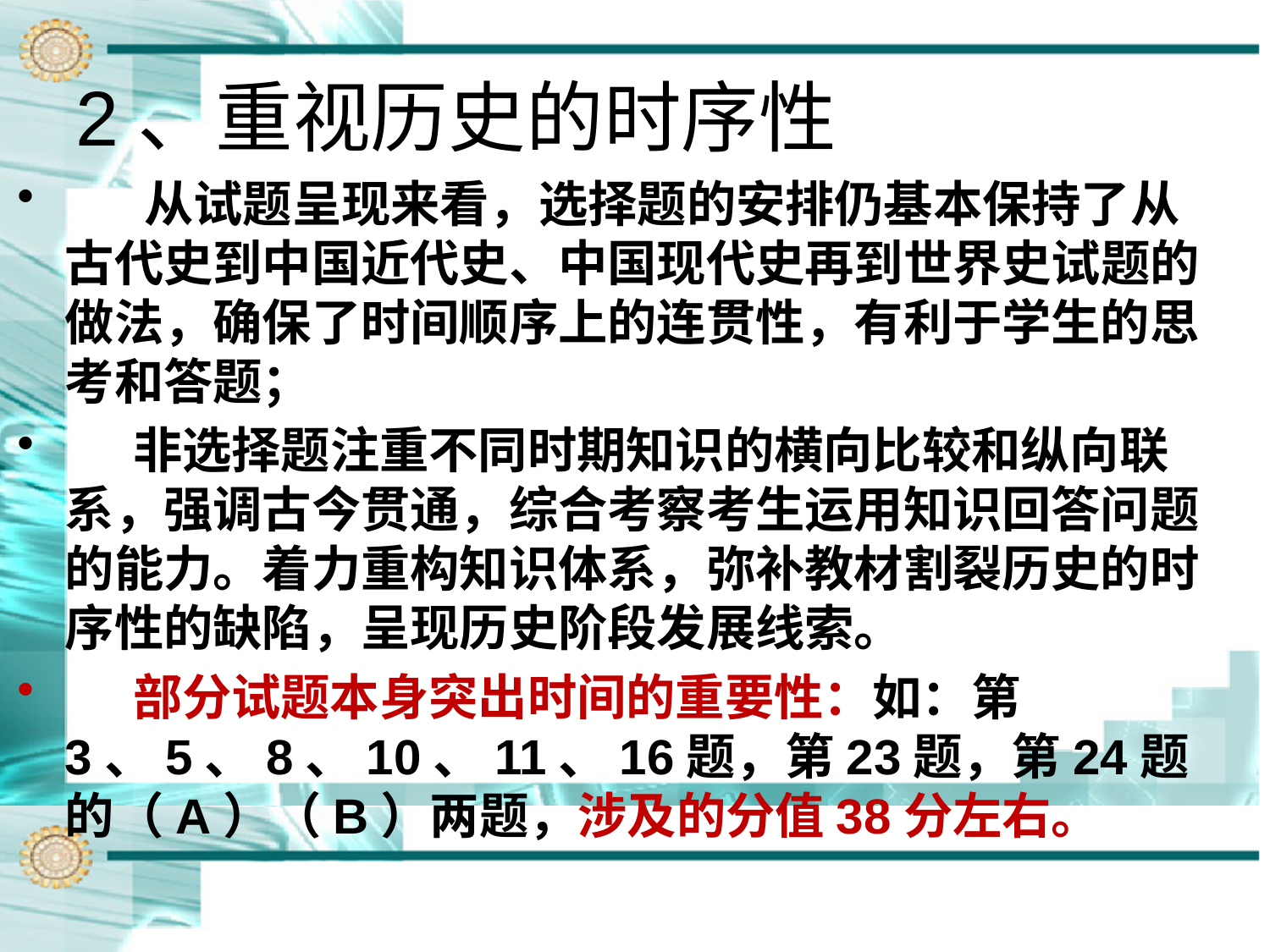

2、重视历史的时序性
      从试题呈现来看，选择题的安排仍基本保持了从古代史到中国近代史、中国现代史再到世界史试题的做法，确保了时间顺序上的连贯性，有利于学生的思考和答题；
     非选择题注重不同时期知识的横向比较和纵向联系，强调古今贯通，综合考察考生运用知识回答问题的能力。着力重构知识体系，弥补教材割裂历史的时序性的缺陷，呈现历史阶段发展线索。
     部分试题本身突出时间的重要性：如：第3、5、8、10、11、16题，第23题，第24题的（A）（B）两题，涉及的分值38分左右。